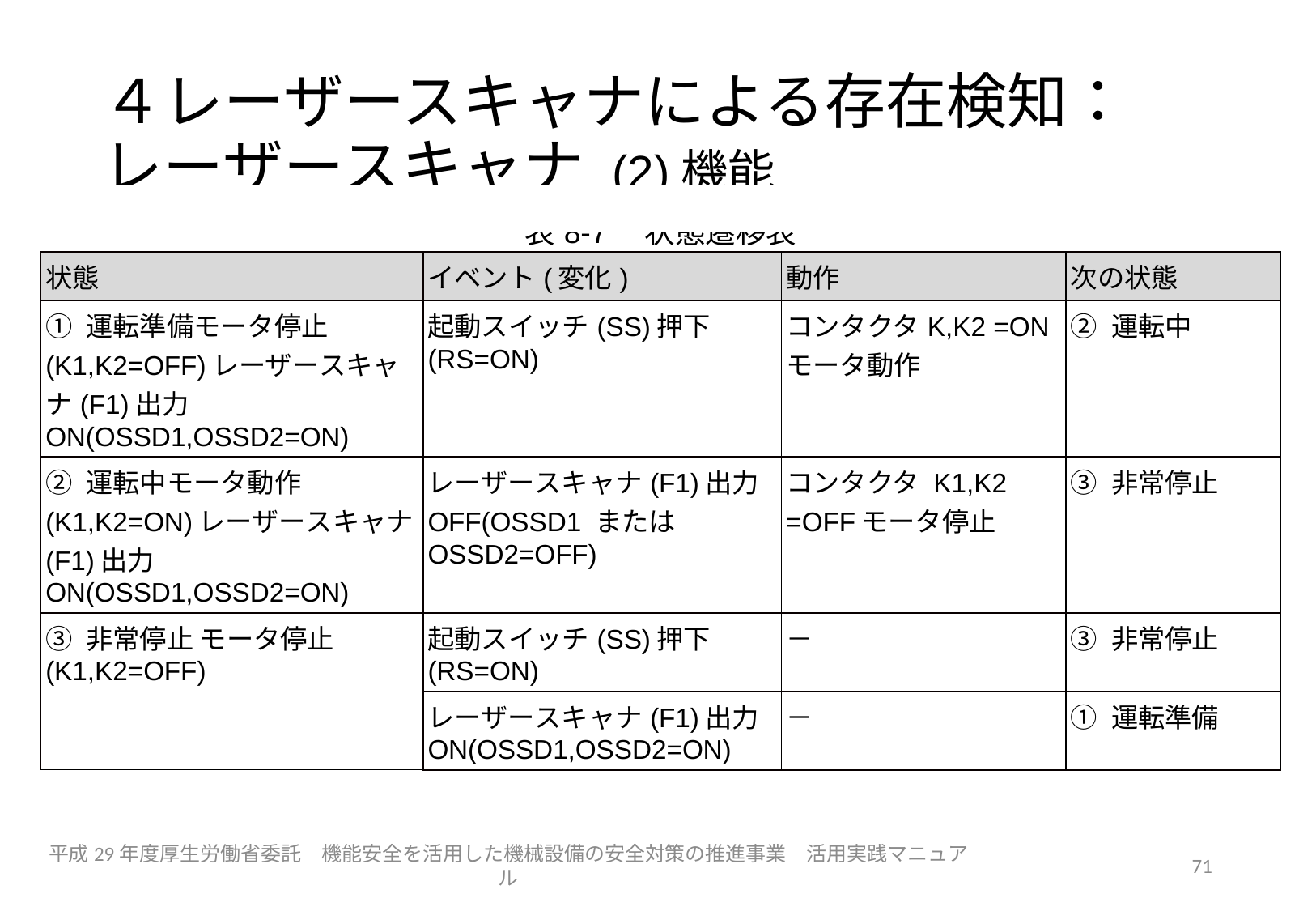

# ４レーザースキャナによる存在検知：レーザースキャナ (2)機能
| 表8-7　状態遷移表 |  |  |  |
| --- | --- | --- | --- |
| 状態 | イベント(変化) | 動作 | 次の状態 |
| ① 運転準備モータ停止(K1,K2=OFF)レーザースキャナ(F1)出力ON(OSSD1,OSSD2=ON) | 起動スイッチ(SS)押下(RS=ON) | コンタクタK,K2 =ONモータ動作 | ② 運転中 |
| ② 運転中モータ動作(K1,K2=ON)レーザースキャナ(F1)出力ON(OSSD1,OSSD2=ON) | レーザースキャナ(F1)出力OFF(OSSD1 またはOSSD2=OFF) | コンタクタ K1,K2 =OFFモータ停止 | ③ 非常停止 |
| ③ 非常停止 モータ停止(K1,K2=OFF) | 起動スイッチ(SS)押下(RS=ON) | － | ③ 非常停止 |
|  | レーザースキャナ(F1)出力ON(OSSD1,OSSD2=ON) | － | ① 運転準備 |
平成29年度厚生労働省委託　機能安全を活用した機械設備の安全対策の推進事業　活用実践マニュアル
71